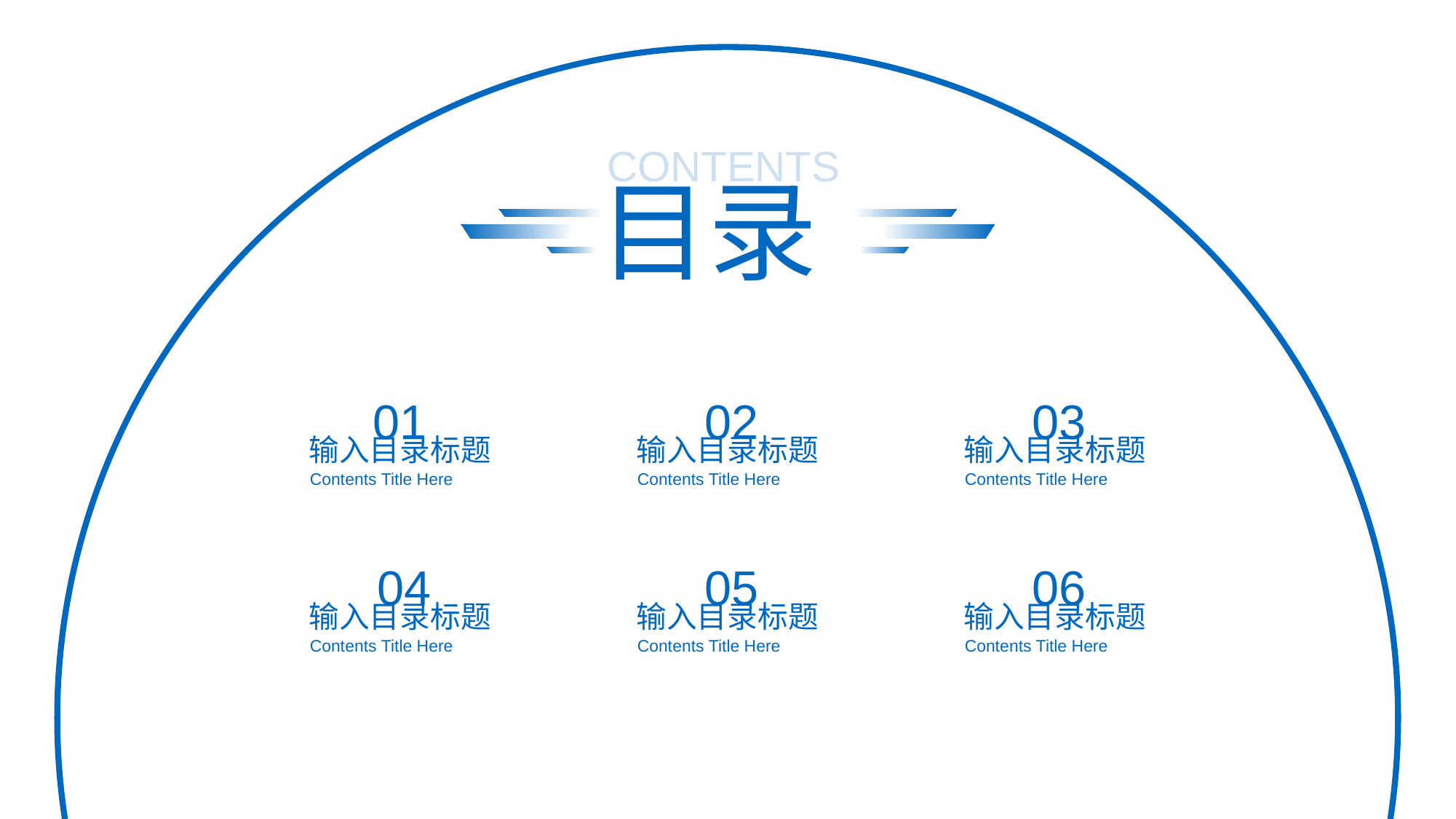

CONTENTS
目录

01
02
03
输入目录标题
输入目录标题
输入目录标题
Contents Title Here
Contents Title Here
Contents Title Here
04
05
06
输入目录标题
输入目录标题
输入目录标题
Contents Title Here
Contents Title Here
Contents Title Here